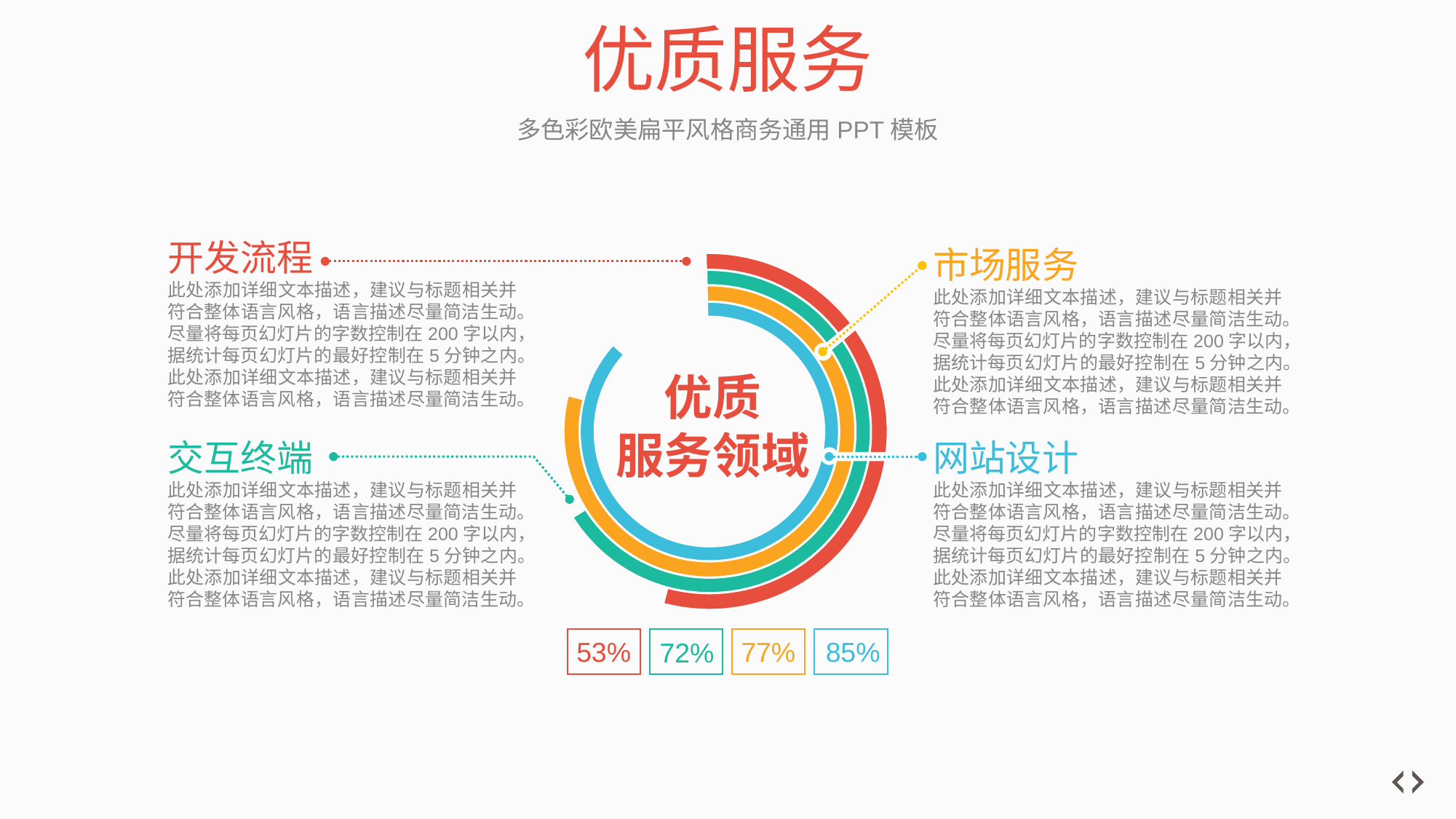

# 优质服务
多色彩欧美扁平风格商务通用PPT模板
开发流程
此处添加详细文本描述，建议与标题相关并符合整体语言风格，语言描述尽量简洁生动。尽量将每页幻灯片的字数控制在200字以内，据统计每页幻灯片的最好控制在5分钟之内。此处添加详细文本描述，建议与标题相关并符合整体语言风格，语言描述尽量简洁生动。
市场服务
此处添加详细文本描述，建议与标题相关并符合整体语言风格，语言描述尽量简洁生动。尽量将每页幻灯片的字数控制在200字以内，据统计每页幻灯片的最好控制在5分钟之内。此处添加详细文本描述，建议与标题相关并符合整体语言风格，语言描述尽量简洁生动。

优质
服务领域
交互终端
此处添加详细文本描述，建议与标题相关并符合整体语言风格，语言描述尽量简洁生动。尽量将每页幻灯片的字数控制在200字以内，据统计每页幻灯片的最好控制在5分钟之内。此处添加详细文本描述，建议与标题相关并符合整体语言风格，语言描述尽量简洁生动。
网站设计
此处添加详细文本描述，建议与标题相关并符合整体语言风格，语言描述尽量简洁生动。尽量将每页幻灯片的字数控制在200字以内，据统计每页幻灯片的最好控制在5分钟之内。此处添加详细文本描述，建议与标题相关并符合整体语言风格，语言描述尽量简洁生动。

85%
53%
77%
72%
16